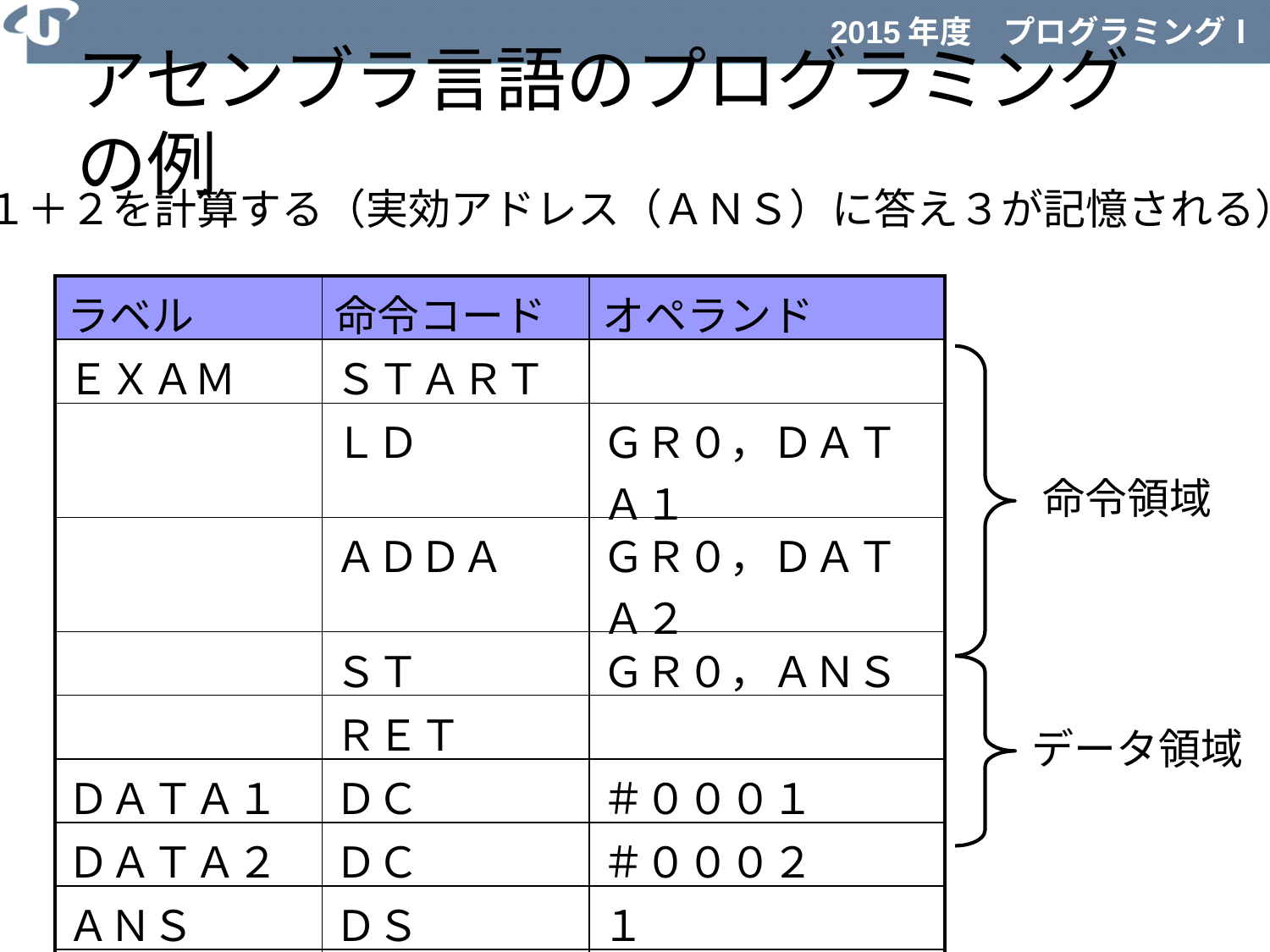

アセンブラ言語のプログラミングの例
■１＋２を計算する（実効アドレス（ＡＮＳ）に答え３が記憶される）
| ラベル | 命令コード | オペランド |
| --- | --- | --- |
| ＥＸＡＭ | ＳＴＡＲＴ |  |
|  | ＬＤ | ＧＲ０，ＤＡＴＡ１ |
|  | ＡＤＤＡ | ＧＲ０，ＤＡＴＡ２ |
|  | ＳＴ | ＧＲ０，ＡＮＳ |
|  | ＲＥＴ |  |
| ＤＡＴＡ１ | ＤＣ | ＃０００１ |
| ＤＡＴＡ２ | ＤＣ | ＃０００２ |
| ＡＮＳ | ＤＳ | １ |
|  | ＥＮＤ |  |

命令領域

データ領域